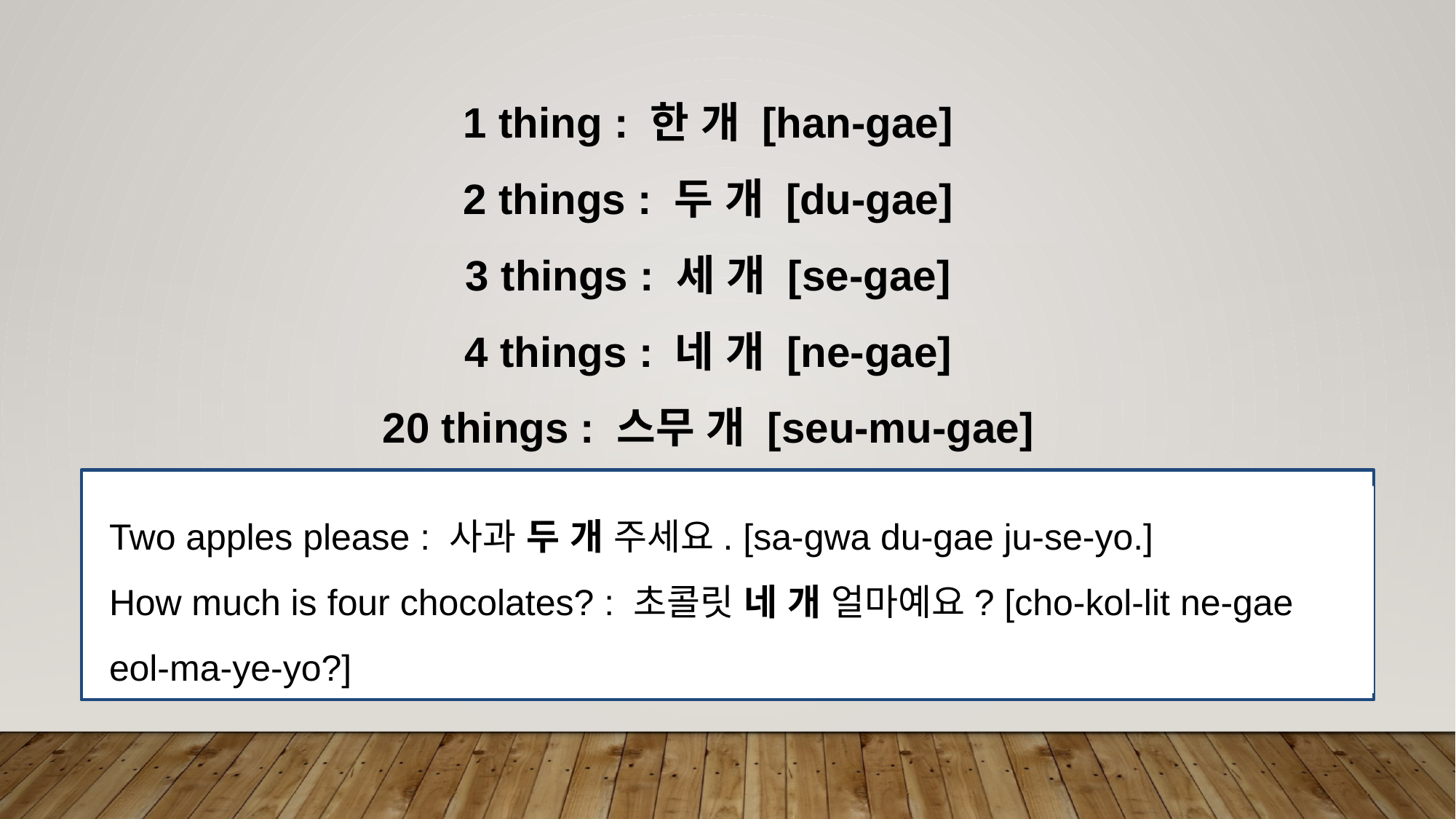

1 thing : 한 개 [han-gae]
2 things : 두 개 [du-gae]
3 things : 세 개 [se-gae]
4 things : 네 개 [ne-gae]
20 things : 스무 개 [seu-mu-gae]

Two apples please : 사과 두 개 주세요. [sa-gwa du-gae ju-se-yo.]
How much is four chocolates? : 초콜릿 네 개 얼마예요? [cho-kol-lit ne-gae eol-ma-ye-yo?]